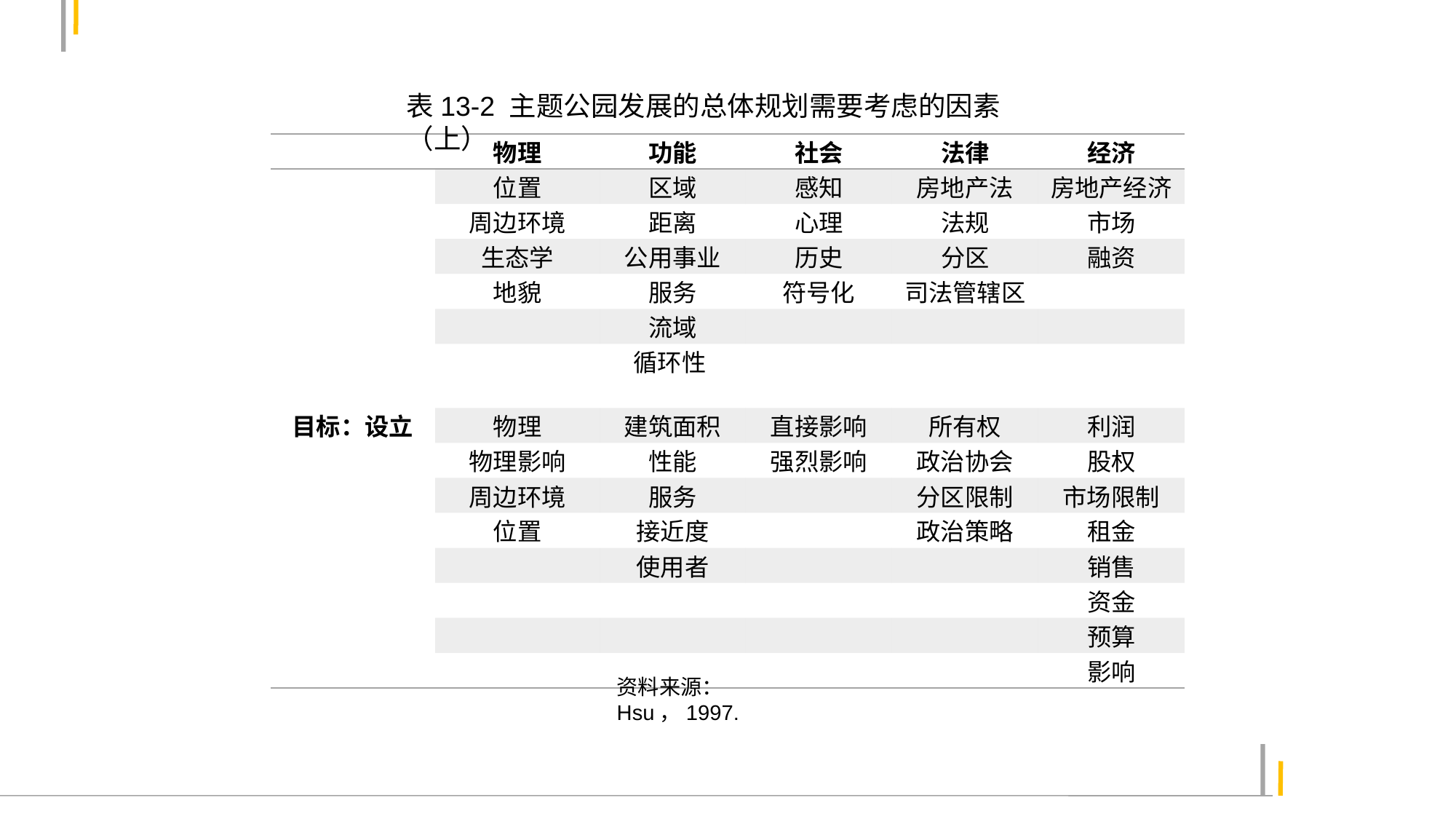

表13-2 主题公园发展的总体规划需要考虑的因素（上）
|  | 物理 | 功能 | 社会 | 法律 | 经济 |
| --- | --- | --- | --- | --- | --- |
|  | 位置 | 区域 | 感知 | 房地产法 | 房地产经济 |
|  | 周边环境 | 距离 | 心理 | 法规 | 市场 |
|  | 生态学 | 公用事业 | 历史 | 分区 | 融资 |
|  | 地貌 | 服务 | 符号化 | 司法管辖区 |  |
|  |  | 流域 |  |  |  |
|  |  | 循环性 |  |  |  |
| 目标：设立 | 物理 | 建筑面积 | 直接影响 | 所有权 | 利润 |
|  | 物理影响 | 性能 | 强烈影响 | 政治协会 | 股权 |
|  | 周边环境 | 服务 |  | 分区限制 | 市场限制 |
|  | 位置 | 接近度 |  | 政治策略 | 租金 |
|  |  | 使用者 |  |  | 销售 |
|  |  |  |  |  | 资金 |
|  |  |  |  |  | 预算 |
|  |  |  |  |  | 影响 |
资料来源：Hsu，1997.